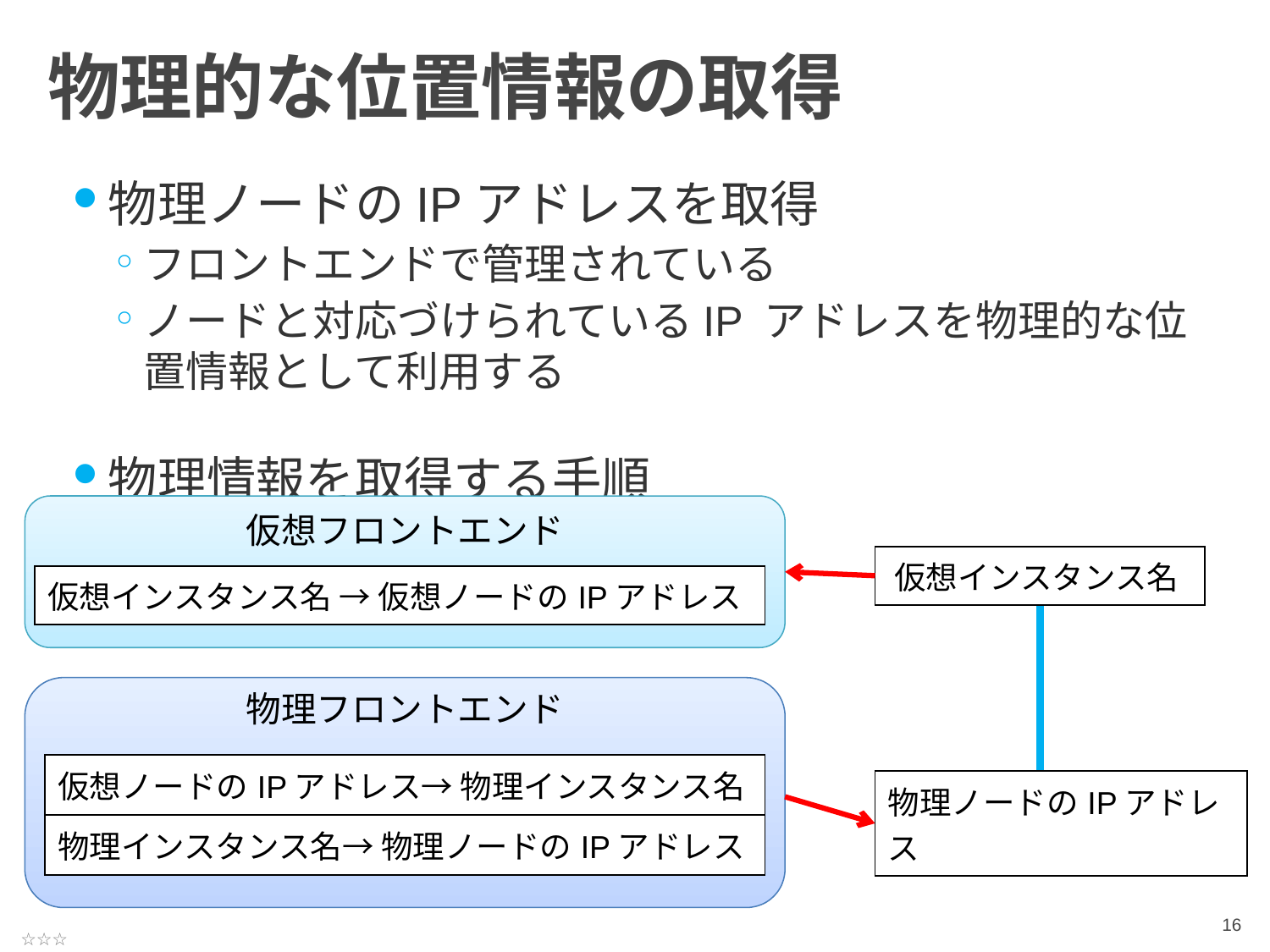

# 物理的な位置情報の取得
物理ノードのIPアドレスを取得
フロントエンドで管理されている
ノードと対応づけられているIP アドレスを物理的な位置情報として利用する

物理情報を取得する手順
仮想フロントエンド

| 仮想インスタンス名 |
| --- |
| 仮想インスタンス名 → 仮想ノードのIPアドレス |
| --- |
物理フロントエンド

| 仮想ノードのIPアドレス→ 物理インスタンス名 |
| --- |
| 物理ノードのIPアドレス |
| --- |
| 物理インスタンス名→ 物理ノードのIPアドレス |
| --- |
16
☆☆☆